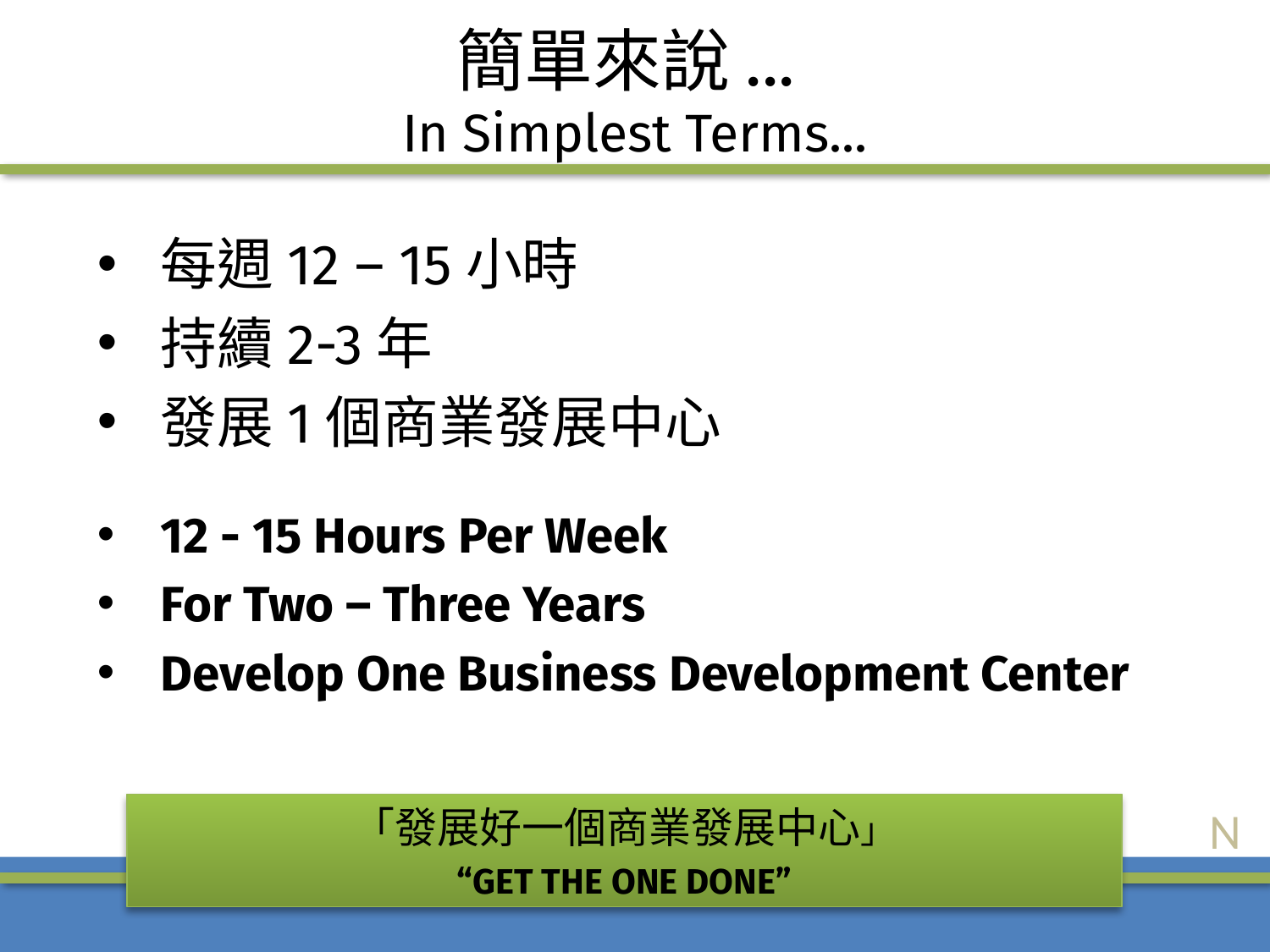

# 簡單來說... In Simplest Terms...
每週12 – 15小時
持續2-3年
發展1個商業發展中心
12 - 15 Hours Per Week
For Two – Three Years
Develop One Business Development Center
N
「發展好一個商業發展中心」
“GET THE ONE DONE”